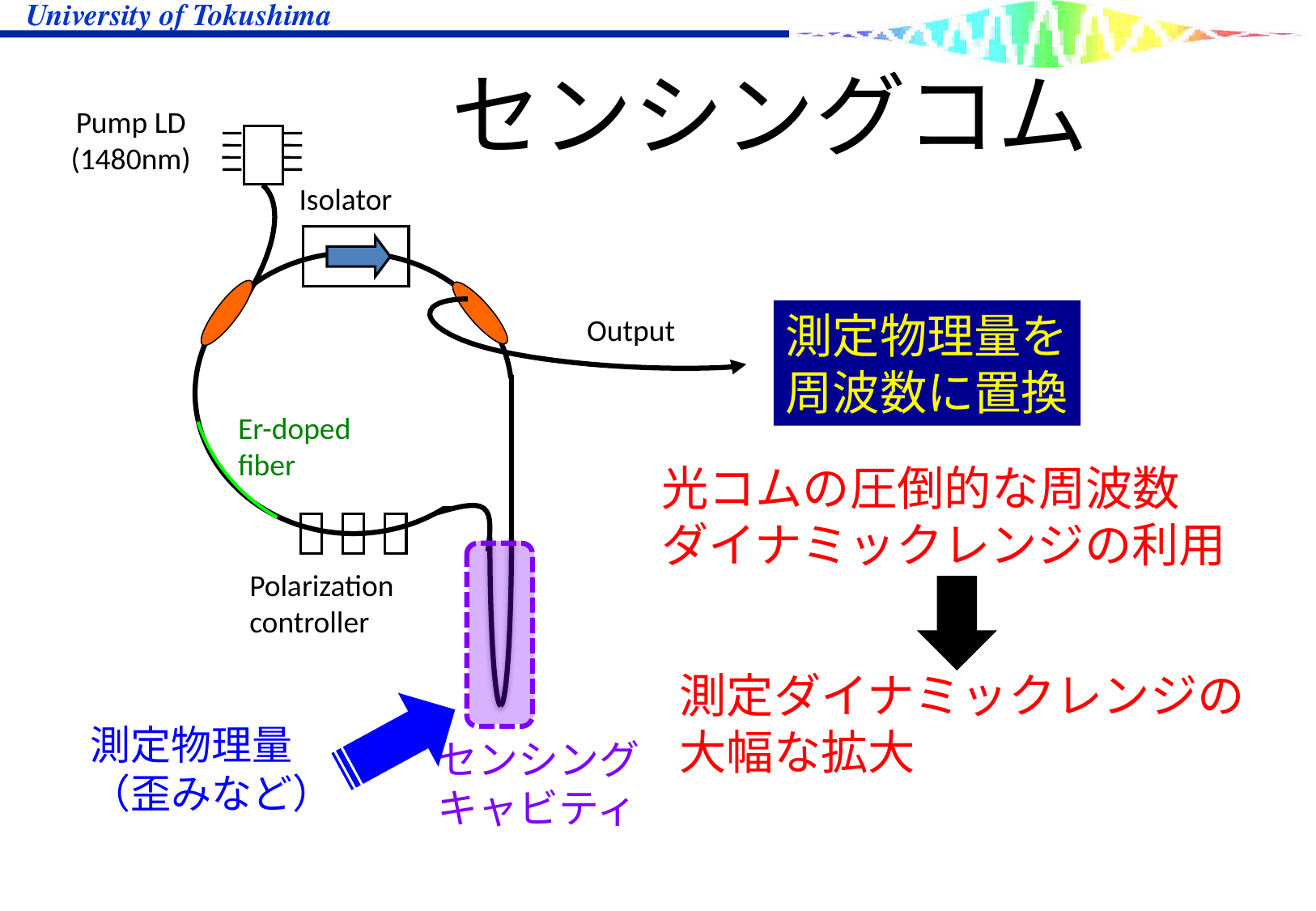

センシングコム
Pump LD
(1480nm)

Isolator

測定物理量を
周波数に置換
Output

Er-doped
fiber
光コムの圧倒的な周波数
ダイナミックレンジの利用

Polarization
controller

測定ダイナミックレンジの
大幅な拡大

測定物理量
（歪みなど）
センシング
キャビティ